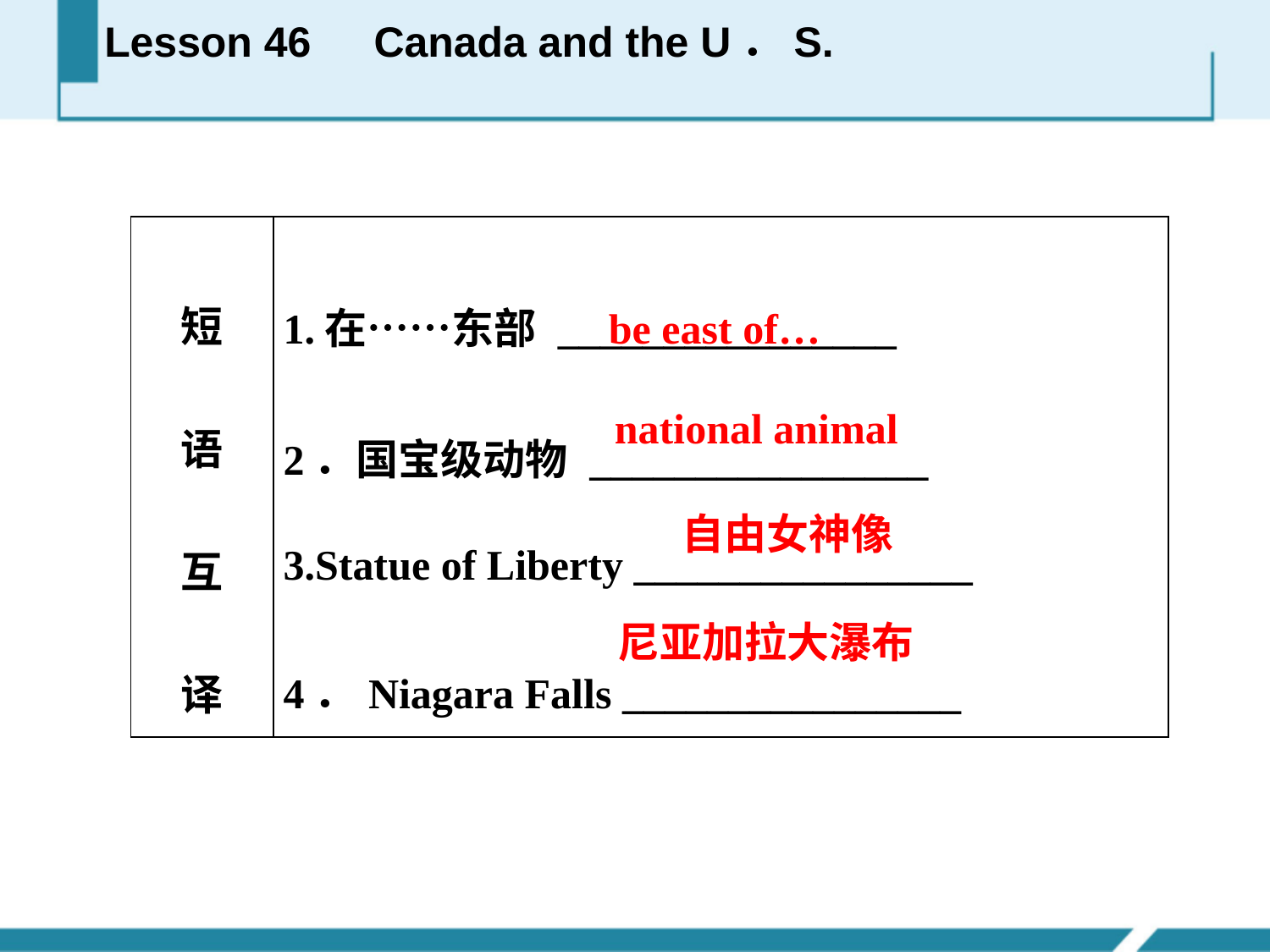

Lesson 46　Canada and the U．S.
| 短 语 互 译 | 1.在……东部 \_\_\_\_\_\_\_\_\_\_\_\_\_\_\_\_ 2．国宝级动物 \_\_\_\_\_\_\_\_\_\_\_\_\_\_\_\_ 3.Statue of Liberty \_\_\_\_\_\_\_\_\_\_\_\_\_\_\_\_ 4．Niagara Falls \_\_\_\_\_\_\_\_\_\_\_\_\_\_\_\_ |
| --- | --- |
be east of…
national animal

自由女神像
尼亚加拉大瀑布